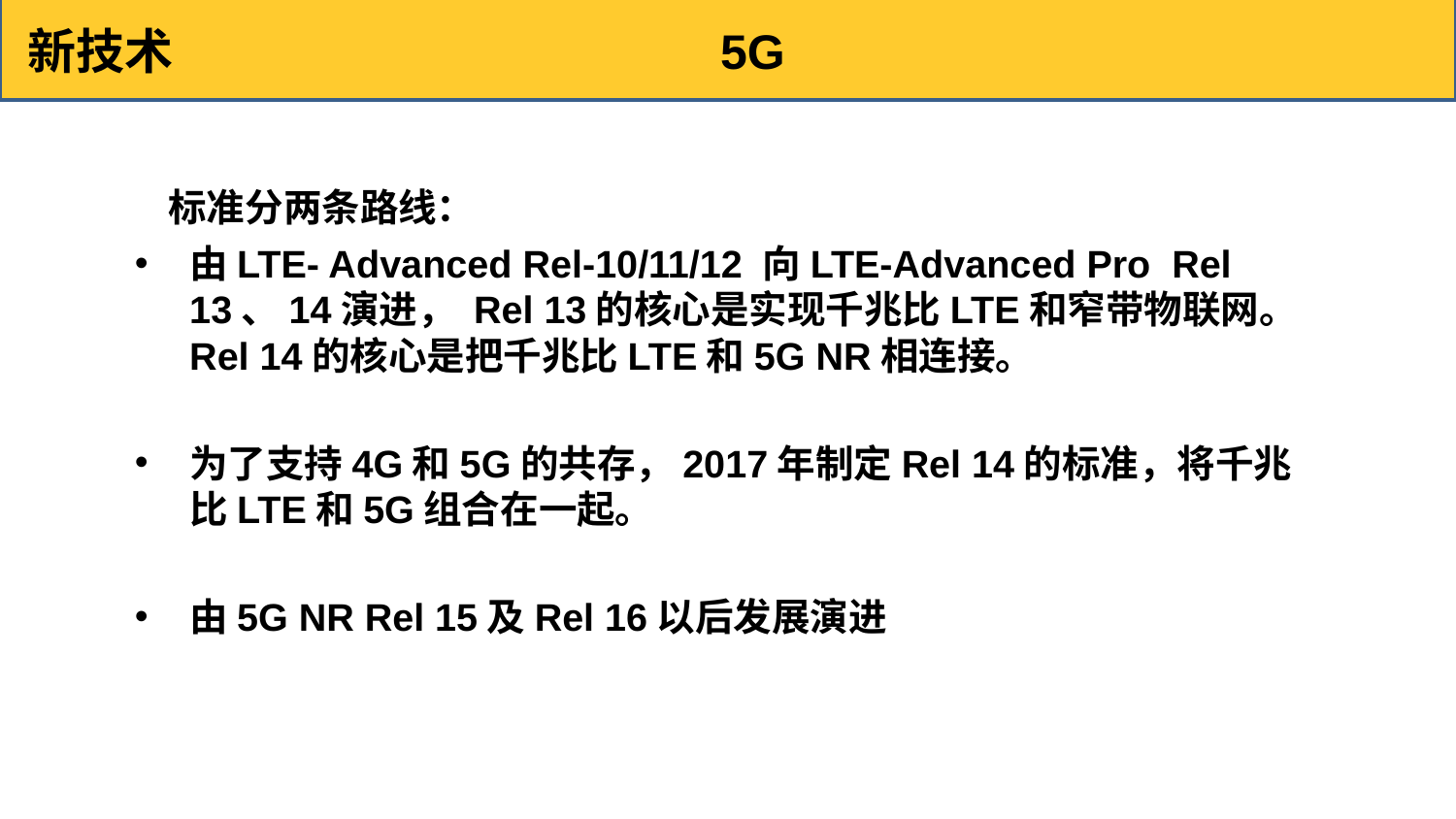

新技术                                                 5G

  标准分两条路线：
由LTE- Advanced Rel-10/11/12 向LTE-Advanced Pro  Rel 13、14演进， Rel 13的核心是实现千兆比LTE和窄带物联网。 Rel 14的核心是把千兆比LTE和5G NR相连接。

为了支持4G和5G的共存，2017年制定Rel 14的标准，将千兆比LTE和5G组合在一起。

由5G NR Rel 15及Rel 16以后发展演进

46